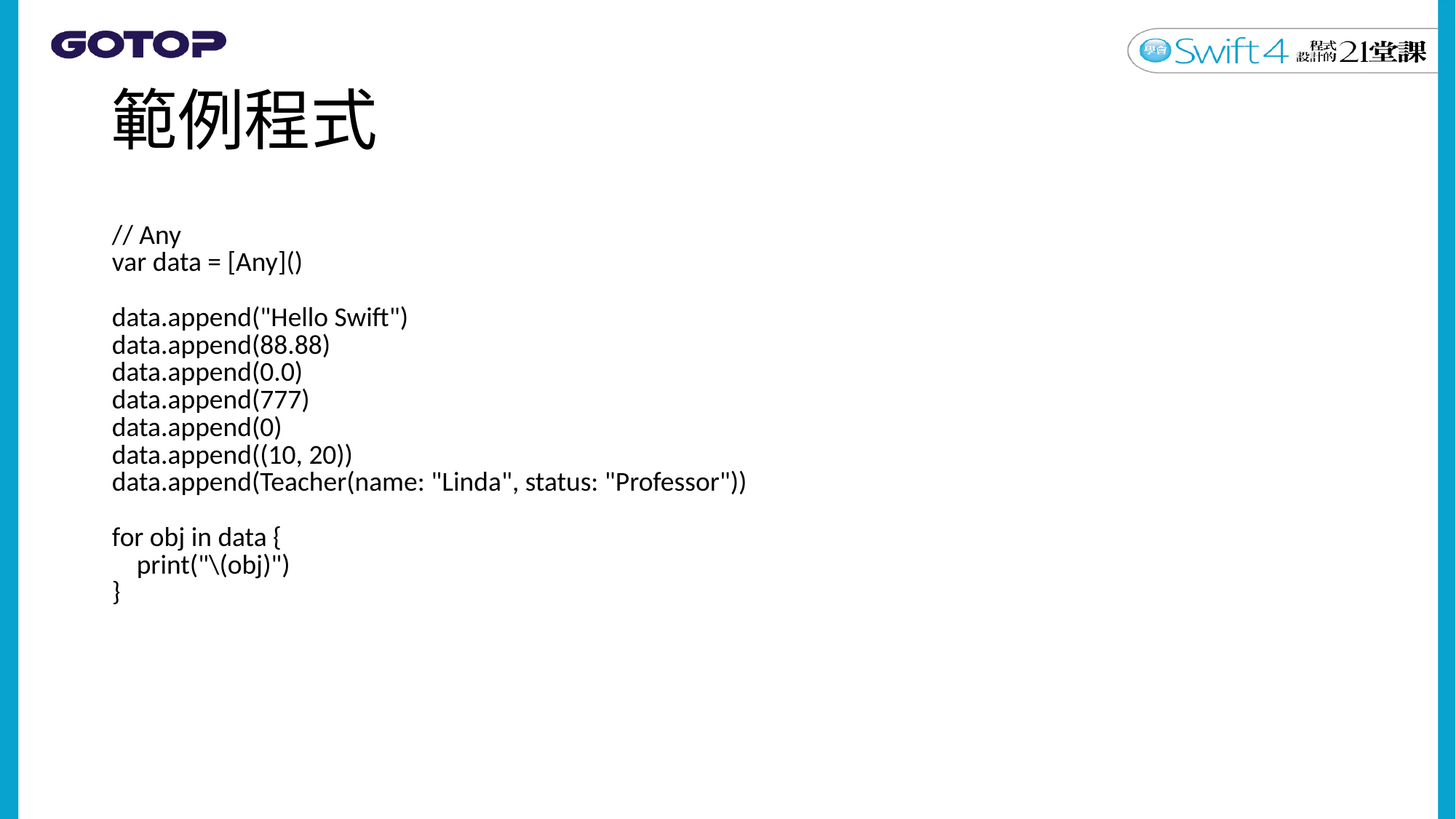

# 範例程式
| // Any var data = [Any]() data.append("Hello Swift") data.append(88.88) data.append(0.0) data.append(777) data.append(0) data.append((10, 20)) data.append(Teacher(name: "Linda", status: "Professor")) for obj in data { print("\(obj)") } |
| --- |